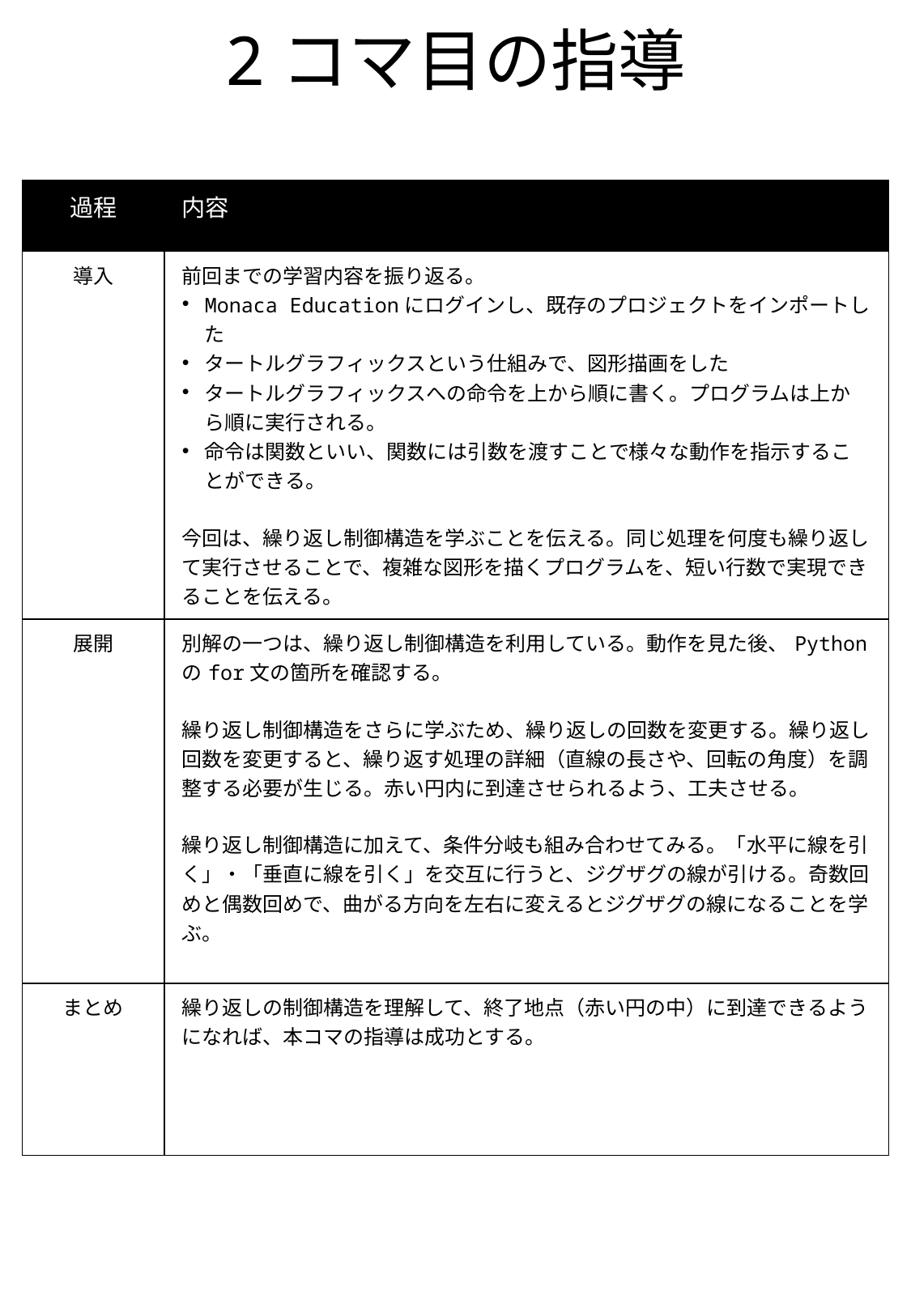

# 2コマ目の指導
| 過程 | 内容 |
| --- | --- |
| 導入 | 前回までの学習内容を振り返る。 Monaca Educationにログインし、既存のプロジェクトをインポートした タートルグラフィックスという仕組みで、図形描画をした タートルグラフィックスへの命令を上から順に書く。プログラムは上から順に実行される。 命令は関数といい、関数には引数を渡すことで様々な動作を指示することができる。 今回は、繰り返し制御構造を学ぶことを伝える。同じ処理を何度も繰り返して実行させることで、複雑な図形を描くプログラムを、短い行数で実現できることを伝える。 |
| 展開 | 別解の一つは、繰り返し制御構造を利用している。動作を見た後、Pythonのfor文の箇所を確認する。 繰り返し制御構造をさらに学ぶため、繰り返しの回数を変更する。繰り返し回数を変更すると、繰り返す処理の詳細（直線の長さや、回転の角度）を調整する必要が生じる。赤い円内に到達させられるよう、工夫させる。 繰り返し制御構造に加えて、条件分岐も組み合わせてみる。「水平に線を引く」・「垂直に線を引く」を交互に行うと、ジグザグの線が引ける。奇数回めと偶数回めで、曲がる方向を左右に変えるとジグザグの線になることを学ぶ。 |
| まとめ | 繰り返しの制御構造を理解して、終了地点（赤い円の中）に到達できるようになれば、本コマの指導は成功とする。 |